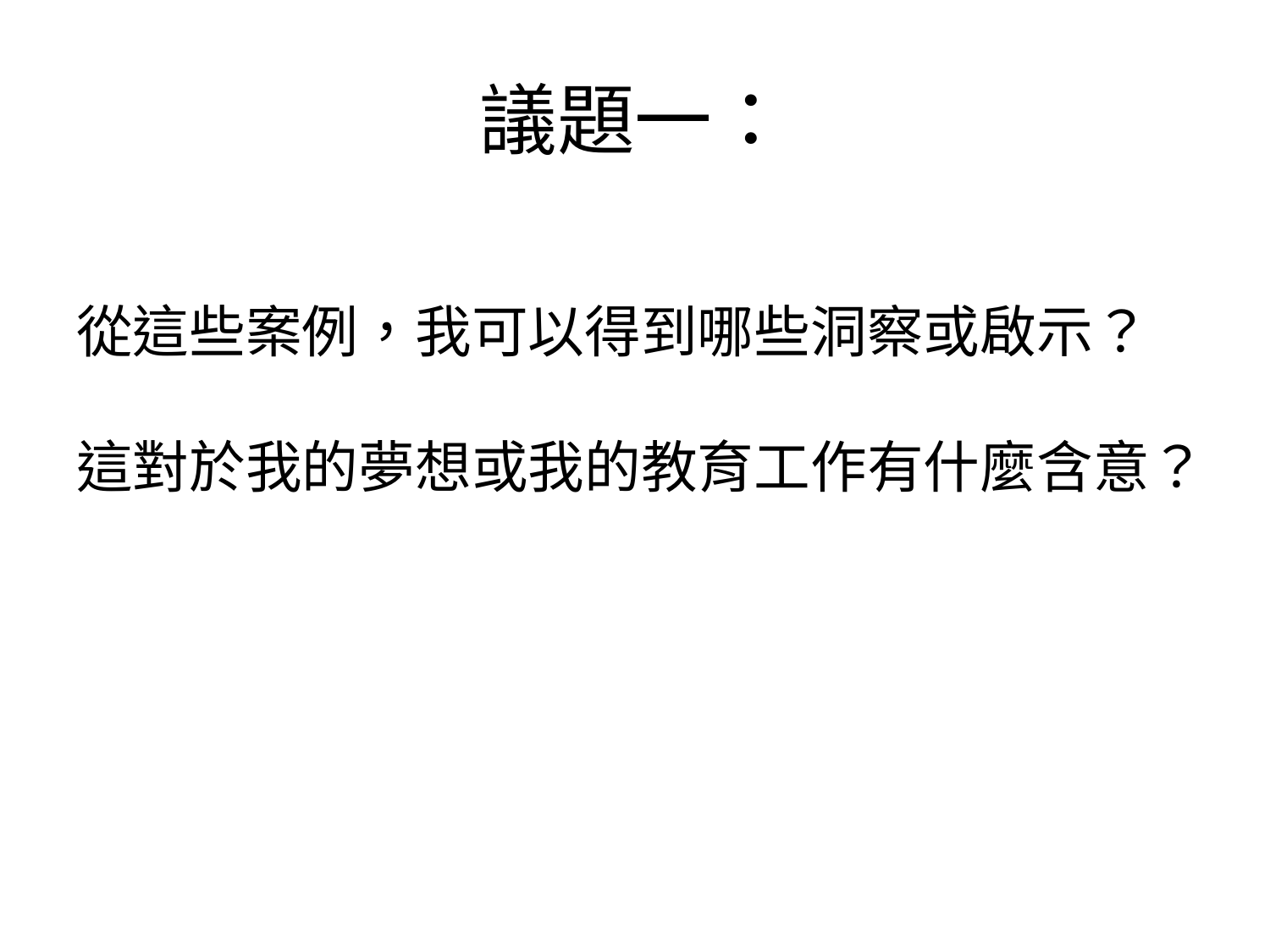

# 議題一：
從這些案例，我可以得到哪些洞察或啟示？這對於我的夢想或我的教育工作有什麼含意？